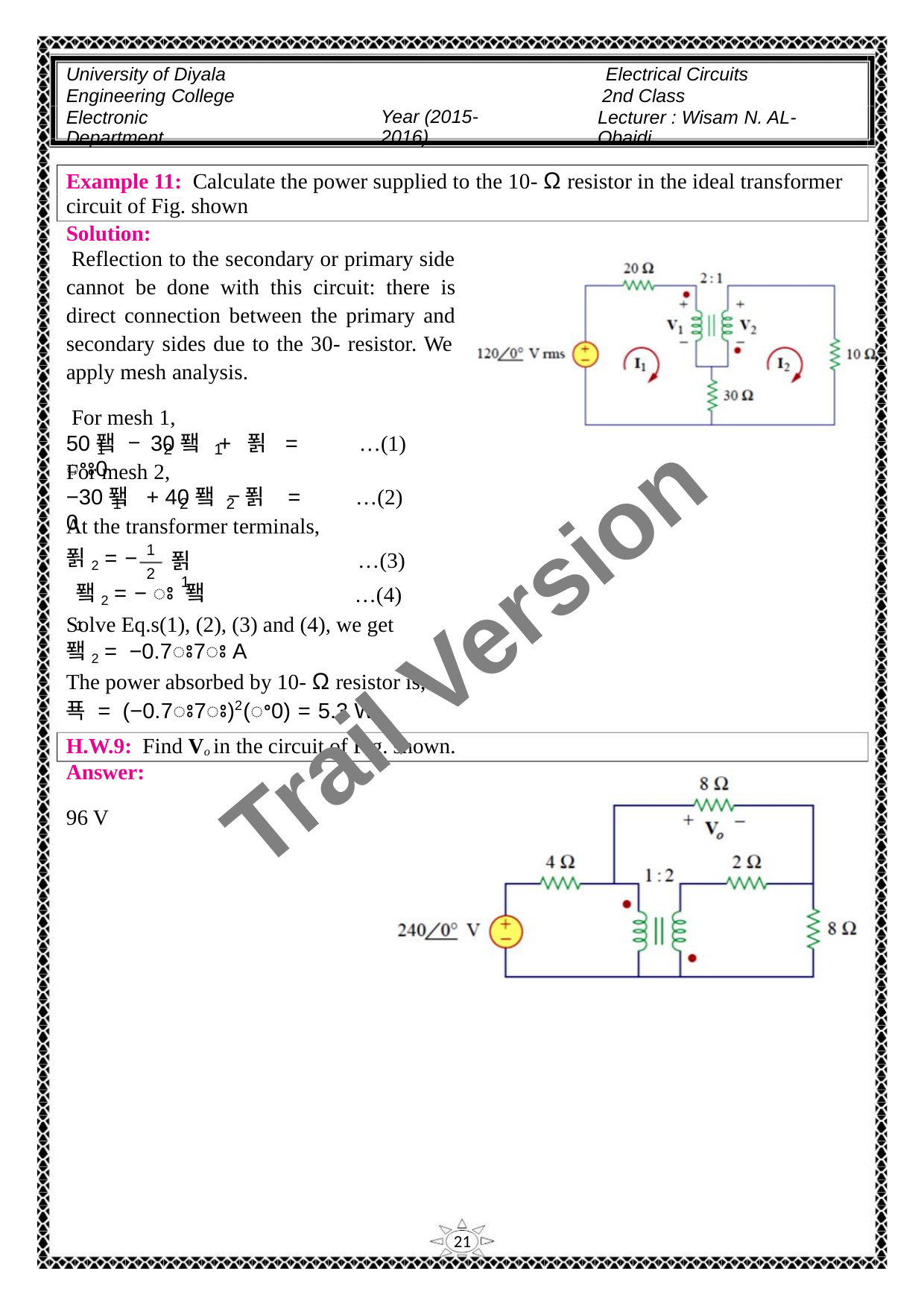

University of Diyala
Engineering College
Electronic Department
Electrical Circuits
2nd Class
Lecturer : Wisam N. AL-Obaidi
Year (2015-2016)
Example 11: Calculate the power supplied to the 10- Ω resistor in the ideal transformer
circuit of Fig. shown
Solution:
Reflection to the secondary or primary side
cannot be done with this circuit: there is
direct connection between the primary and
secondary sides due to the 30- resistor. We
apply mesh analysis.
For mesh 1,
50퐼 − 30퐼 + 푉 = ꢀꢁ0
…(1)
…(2)
1
2
1
For mesh 2,
−30퐼 + 40퐼 − 푉 = 0
1
2
2
At the transformer terminals,
1
푉2 = −
푉
1
…(3)
…(4)
2
퐼2 = − ꢁ 퐼1
Trail Version
Trail Version
Trail Version
Trail Version
Trail Version
Trail Version
Trail Version
Trail Version
Trail Version
Trail Version
Trail Version
Trail Version
Trail Version
Solve Eq.s(1), (2), (3) and (4), we get
퐼2 = −0.7ꢁ7ꢁ A
The power absorbed by 10- Ω resistor is,
푝 = (−0.7ꢁ7ꢁ)2(ꢀ0) = 5.3 W
H.W.9: Find Vo in the circuit of Fig. shown.
Answer:
96 V
21